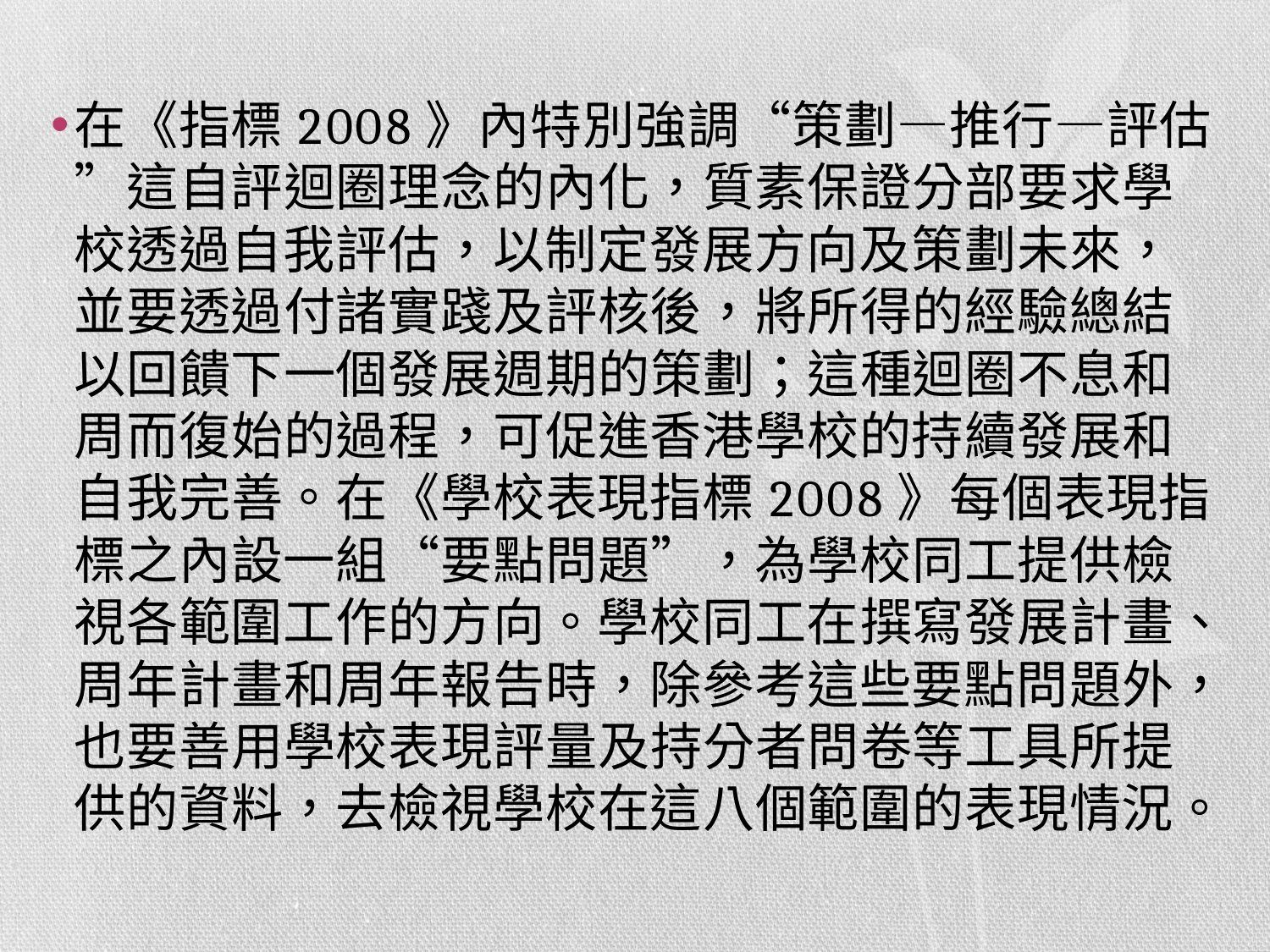

#
在《指標2008》內特別強調“策劃―推行―評估”這自評迴圈理念的內化，質素保證分部要求學校透過自我評估，以制定發展方向及策劃未來，並要透過付諸實踐及評核後，將所得的經驗總結以回饋下一個發展週期的策劃；這種迴圈不息和周而復始的過程，可促進香港學校的持續發展和自我完善。在《學校表現指標2008》每個表現指標之內設一組“要點問題”，為學校同工提供檢視各範圍工作的方向。學校同工在撰寫發展計畫、周年計畫和周年報告時，除參考這些要點問題外，也要善用學校表現評量及持分者問卷等工具所提供的資料，去檢視學校在這八個範圍的表現情況。